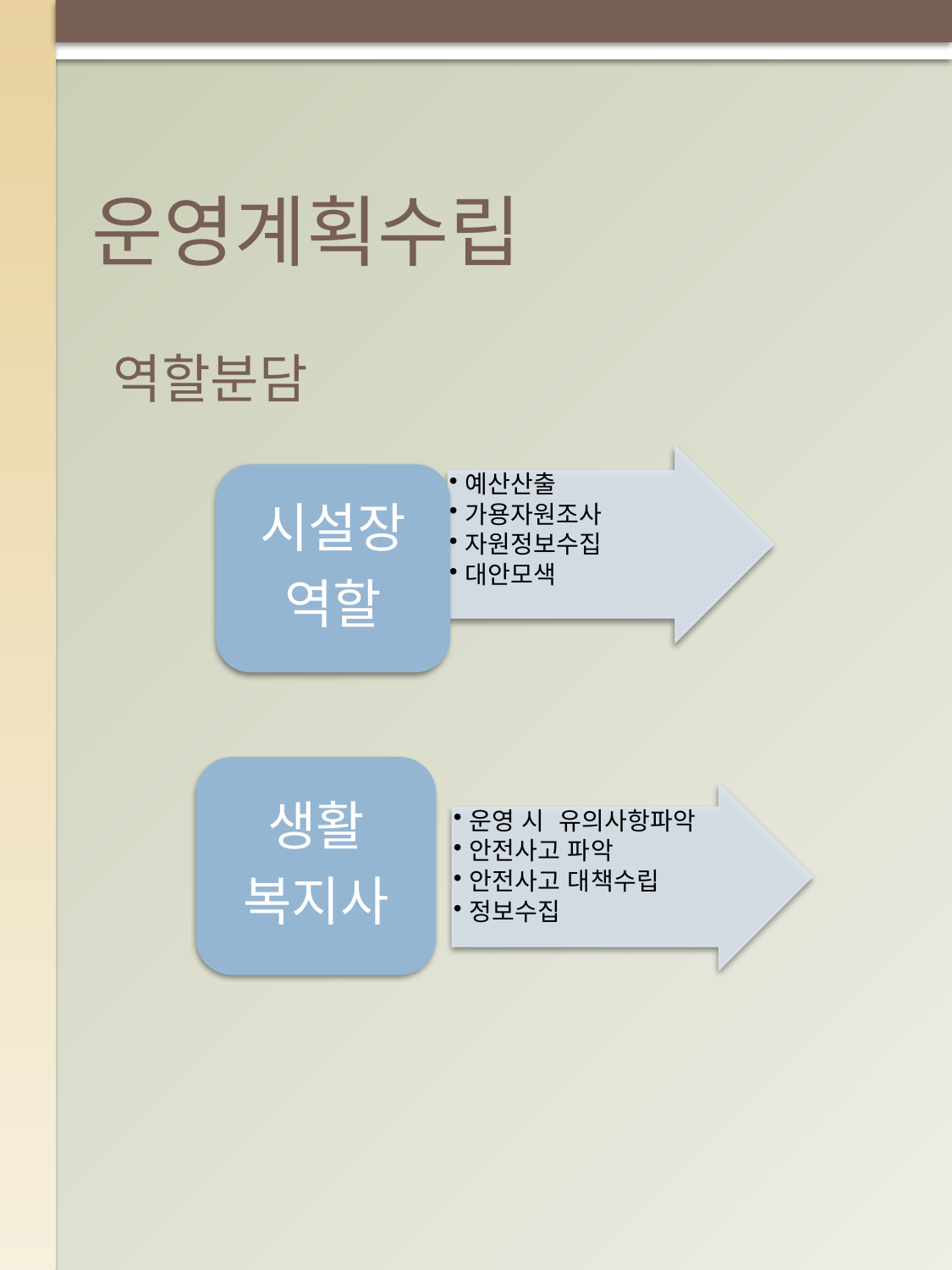

# 운영계획수립
역할분담
예산산출
가용자원조사
자원정보수집
대안모색
시설장
역할
운영 시  유의사항파악
안전사고 파악
안전사고 대책수립
정보수집
생활
복지사